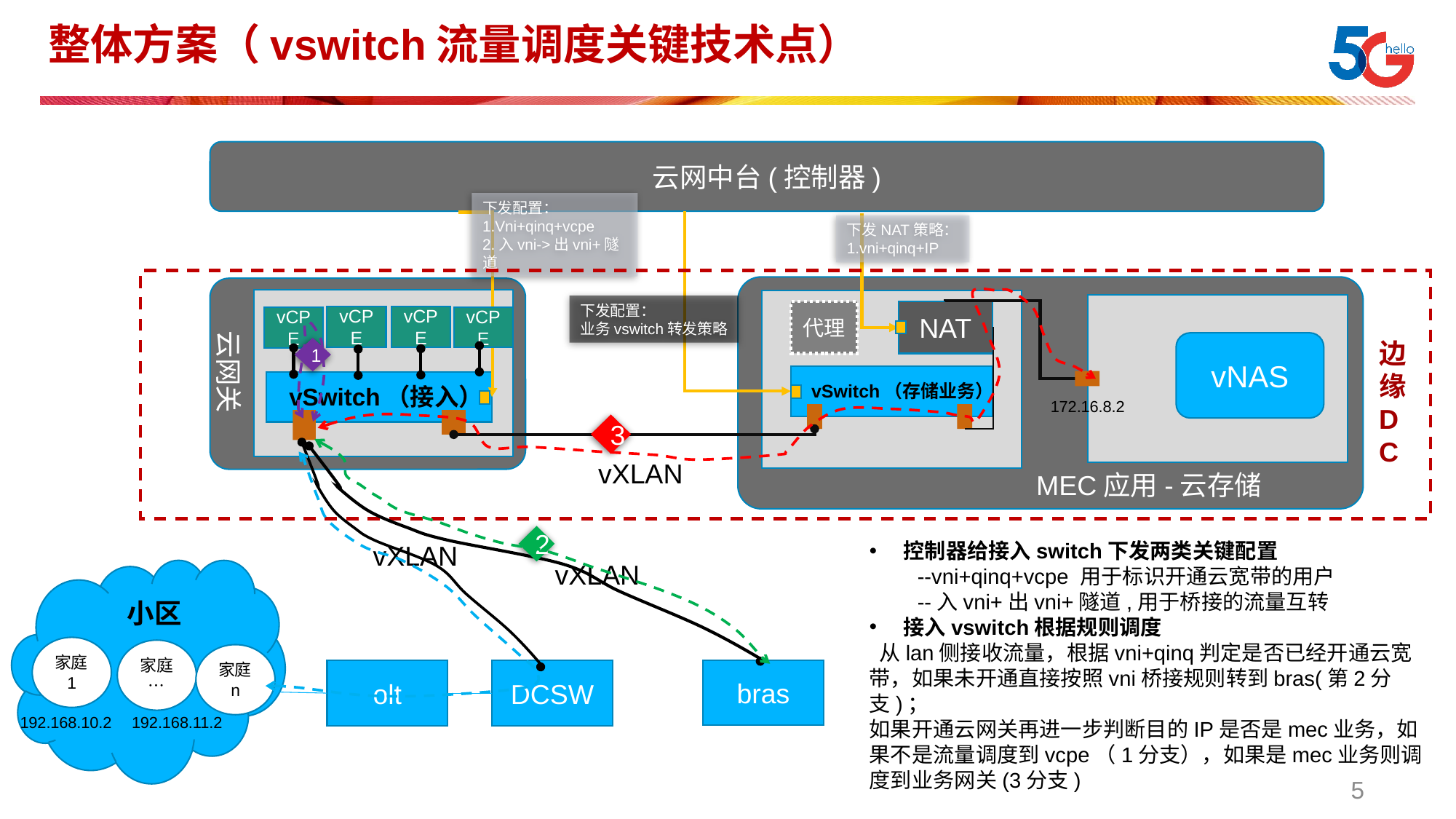

# 整体方案（vswitch流量调度关键技术点）
云网中台(控制器)
下发配置：
1.Vni+qinq+vcpe
2.入vni->出vni+隧道
下发NAT策略：
1.vni+qinq+IP

下发配置：
业务vswitch转发策略
代理
NAT
vCPE
vCPE
vCPE
vCPE

边缘DC
vNAS
1
云网关

vSwitch（存储业务）
vSwitch（接入）

172.16.8.2

3

vXLAN
MEC应用-云存储
2
控制器给接入switch下发两类关键配置
        --vni+qinq+vcpe 用于标识开通云宽带的用户
        --入vni+出vni+隧道,用于桥接的流量互转
接入vswitch根据规则调度
 从lan侧接收流量，根据vni+qinq判定是否已经开通云宽带，如果未开通直接按照vni桥接规则转到bras(第2分支)；
如果开通云网关再进一步判断目的IP是否是mec业务，如果不是流量调度到vcpe（1分支），如果是mec业务则调度到业务网关(3分支)
vXLAN
vXLAN

小区
家庭1
家庭…
家庭n
bras
olt
DCSW
192.168.10.2
192.168.11.2